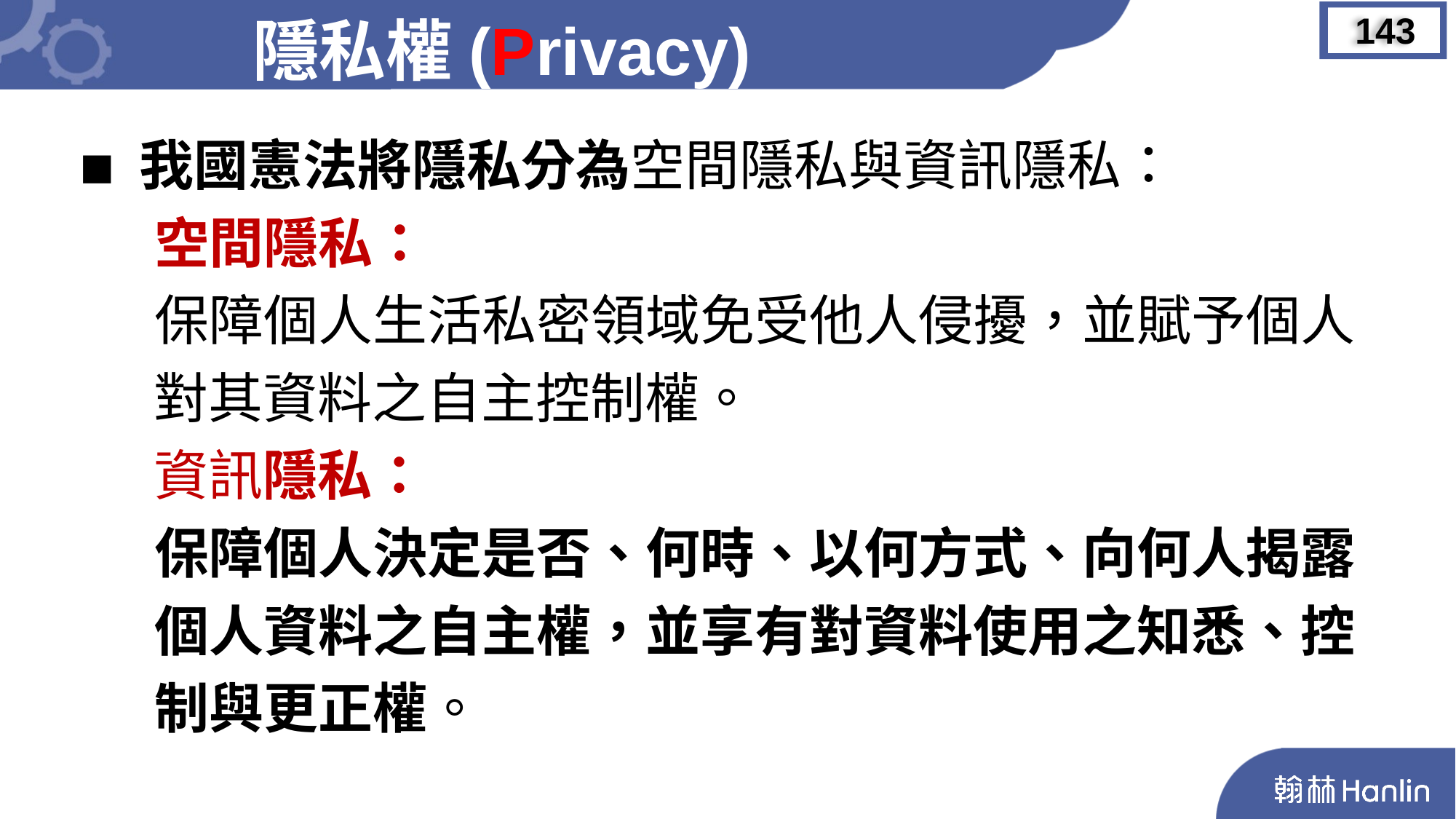

隱私權(Privacy)
143
◼︎ 我國憲法將隱私分為空間隱私與資訊隱私：
     空間隱私：
     保障個人生活私密領域免受他人侵擾，並賦予個人
     對其資料之自主控制權。
     資訊隱私：
     保障個人決定是否、何時、以何方式、向何人揭露
     個人資料之自主權，並享有對資料使用之知悉、控
     制與更正權。